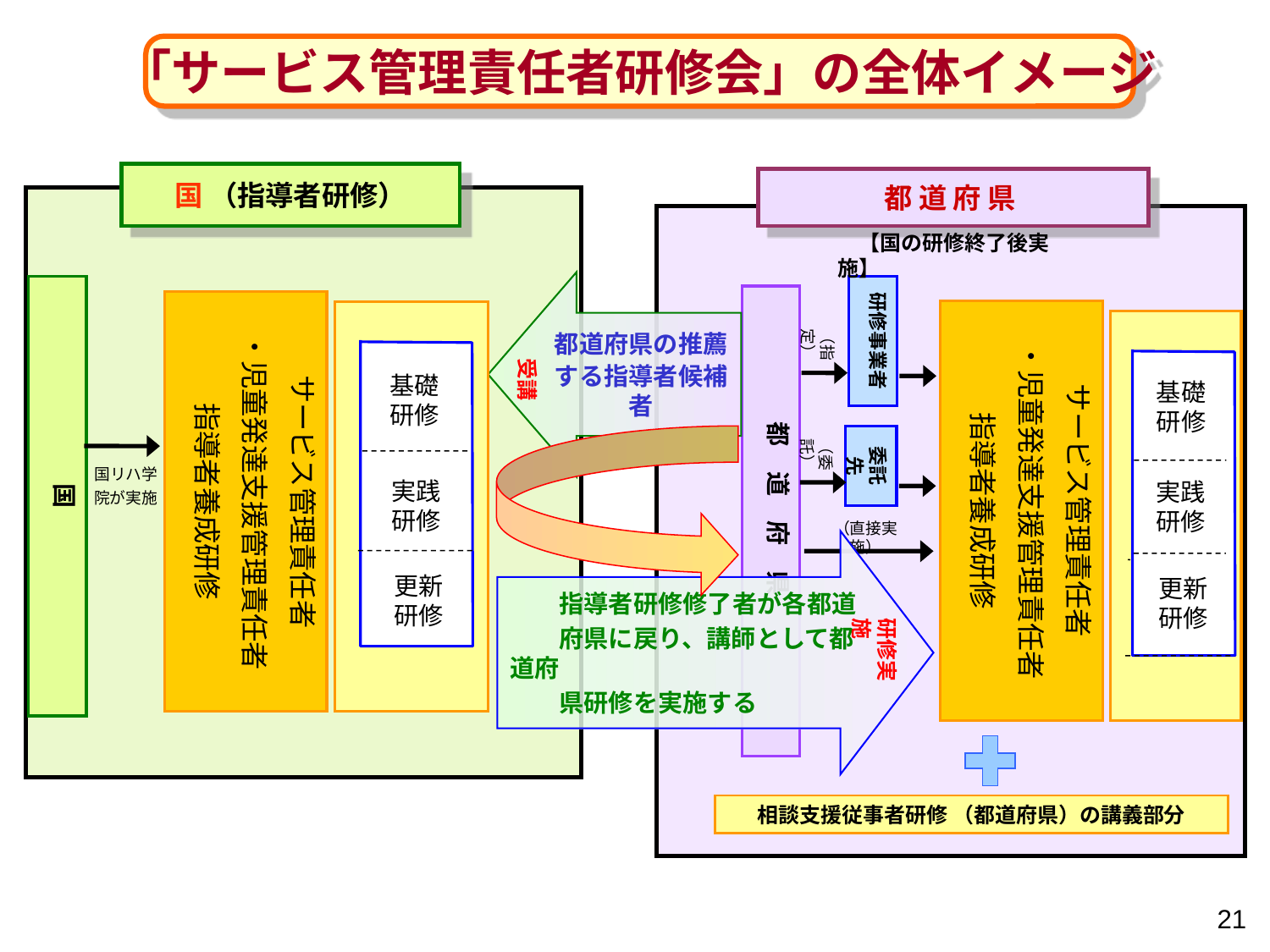

「サービス管理責任者研修会」の全体イメージ
国 （指導者研修）
都 道 府 県

　【国の研修終了後実施】
国
研修事業者
　　　　　都　道　府　県
サービス管理責任者
・児童発達支援管理責任者
指導者養成研修
サービス管理責任者
・児童発達支援管理責任者
指導者養成研修

都道府県の推薦
する指導者候補者
（指定）

受講
基礎研修
基礎研修

（委託）

委託先

国リハ学
院が実施
実践研修
実践研修

（直接実施）

　　指導者研修修了者が各都道
　　府県に戻り、講師として都道府
　　県研修を実施する
更新研修
更新研修
研修実施

相談支援従事者研修 （都道府県）の講義部分
21